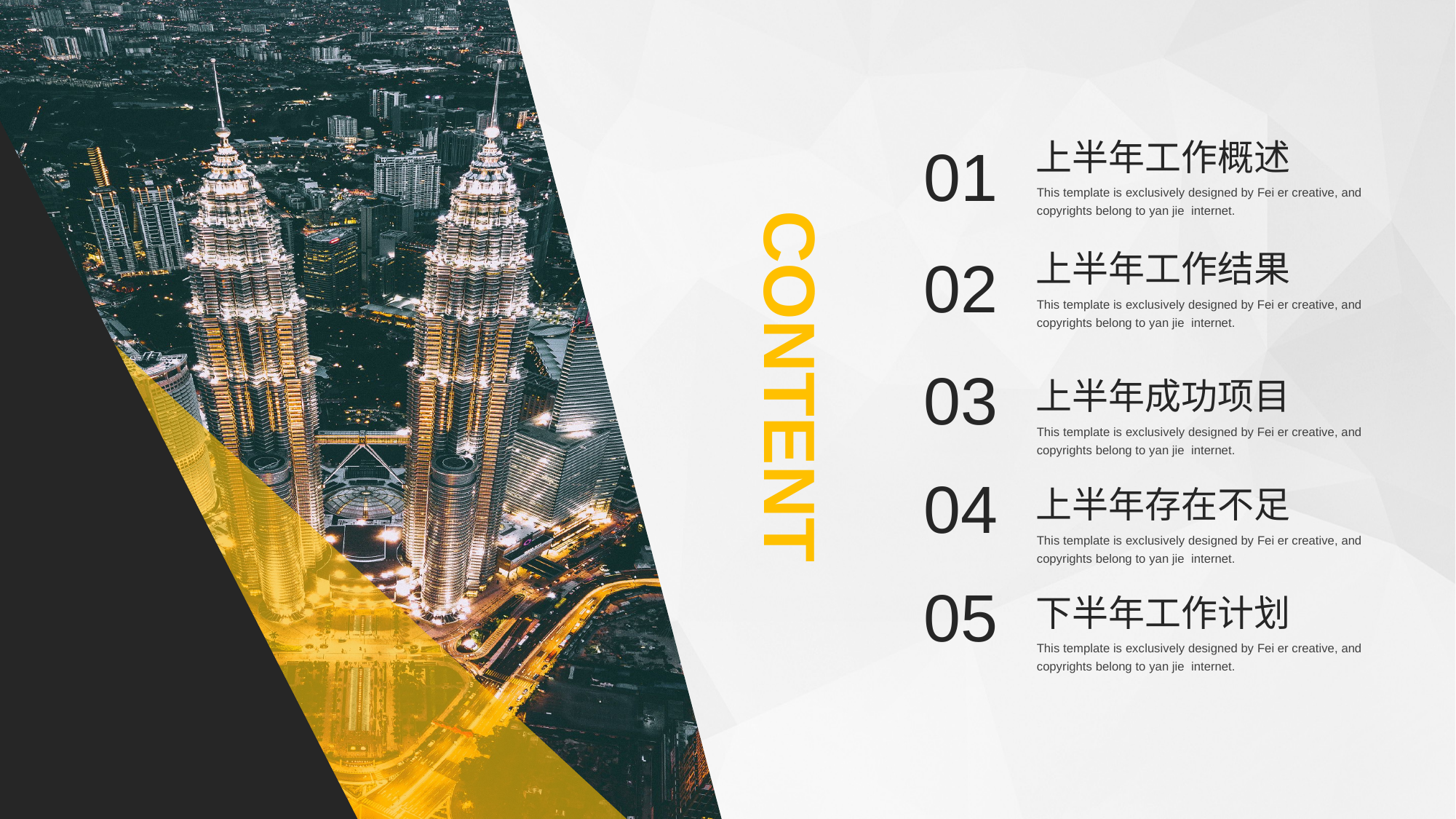

01
上半年工作概述
This template is exclusively designed by Fei er creative, and copyrights belong to yan jie  internet.

02
上半年工作结果
This template is exclusively designed by Fei er creative, and copyrights belong to yan jie  internet.
03
上半年成功项目
This template is exclusively designed by Fei er creative, and copyrights belong to yan jie  internet.
CONTENT
04
上半年存在不足
This template is exclusively designed by Fei er creative, and copyrights belong to yan jie  internet.
05
下半年工作计划
This template is exclusively designed by Fei er creative, and copyrights belong to yan jie  internet.